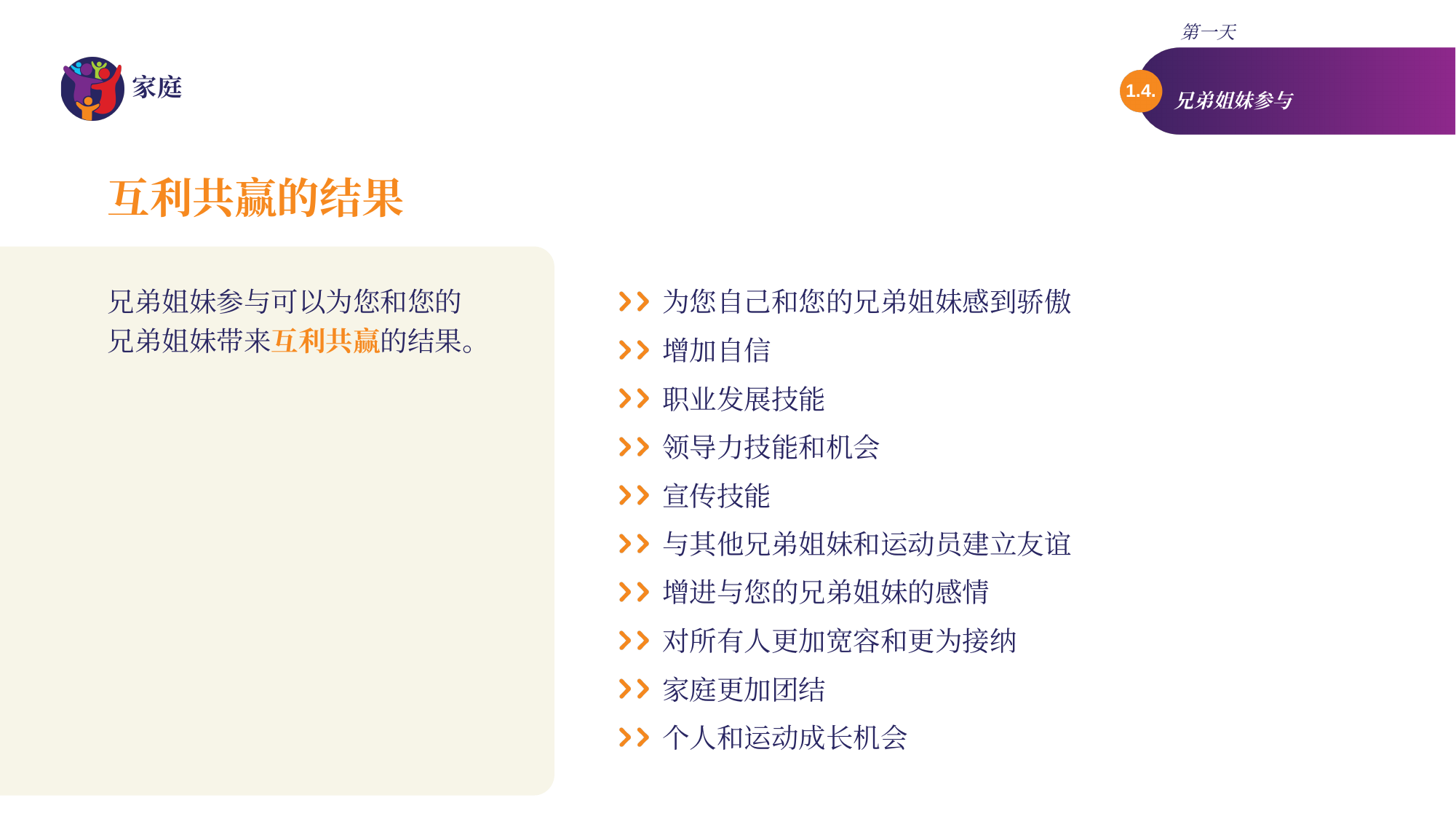

第一天
1.4.
兄弟姐妹参与
互利共赢的结果

兄弟姐妹参与可以为您和您的兄弟姐妹带来互利共赢的结果。
为您自己和您的兄弟姐妹感到骄傲
增加自信
职业发展技能
领导力技能和机会
宣传技能
与其他兄弟姐妹和运动员建立友谊
增进与您的兄弟姐妹的感情
对所有人更加宽容和更为接纳
家庭更加团结
个人和运动成长机会